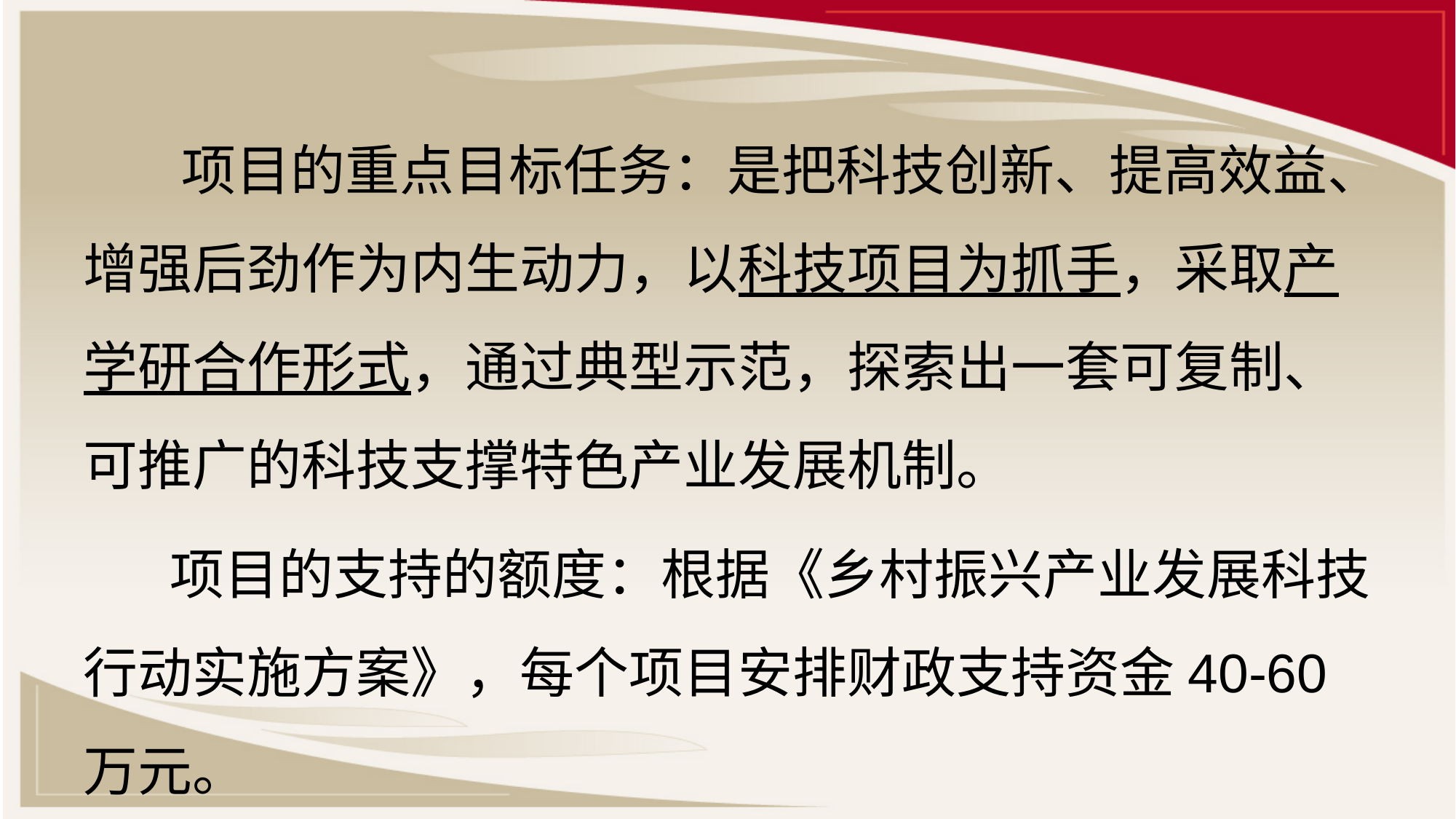

项目的重点目标任务：是把科技创新、提高效益、增强后劲作为内生动力，以科技项目为抓手，采取产学研合作形式，通过典型示范，探索出一套可复制、可推广的科技支撑特色产业发展机制。
      项目的支持的额度：根据《乡村振兴产业发展科技行动实施方案》，每个项目安排财政支持资金40-60万元。